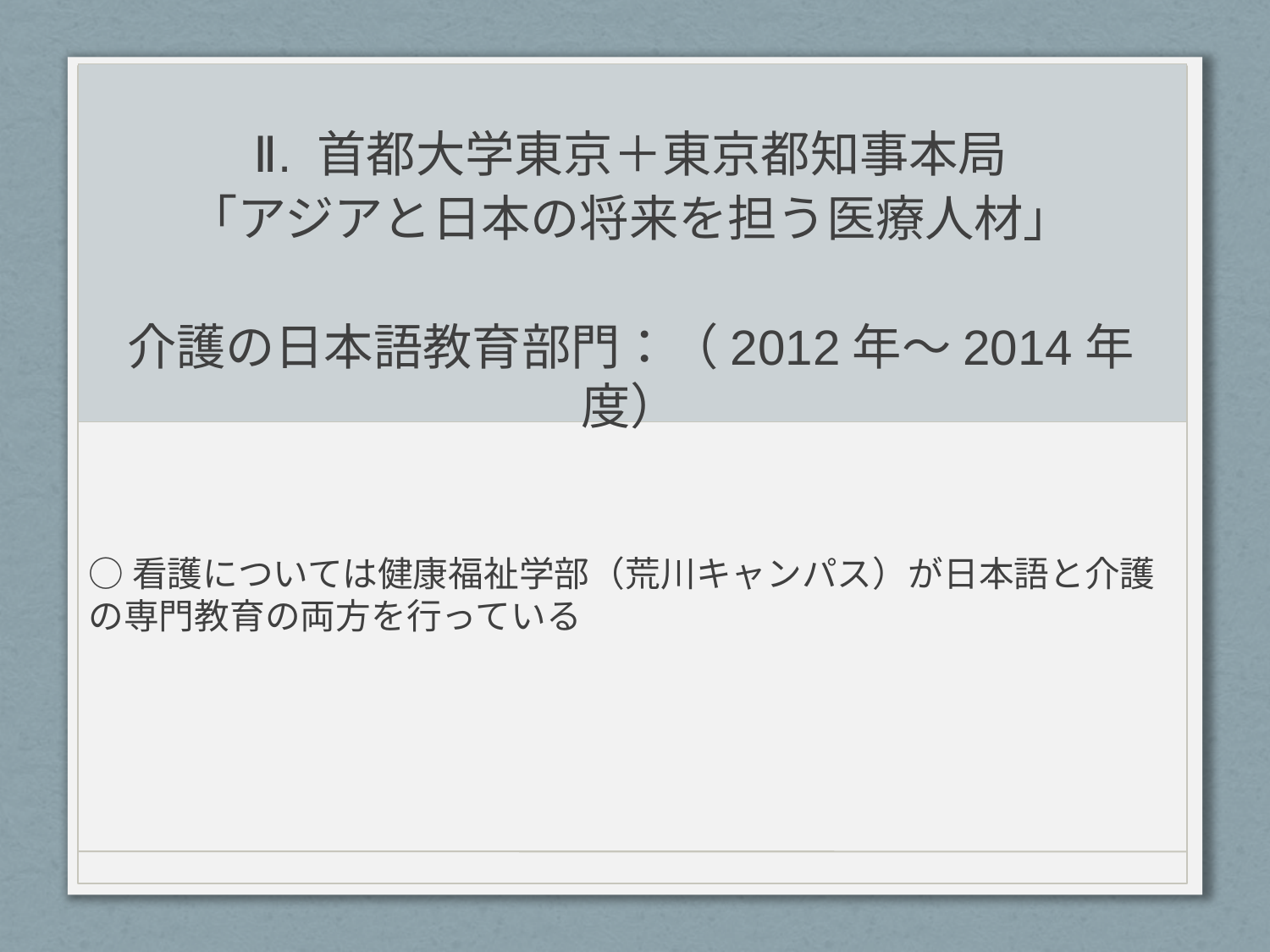

#
Ⅱ. 首都大学東京＋東京都知事本局
「アジアと日本の将来を担う医療人材」

介護の日本語教育部門：（2012年〜2014年度）

○看護については健康福祉学部（荒川キャンパス）が日本語と介護の専門教育の両方を行っている